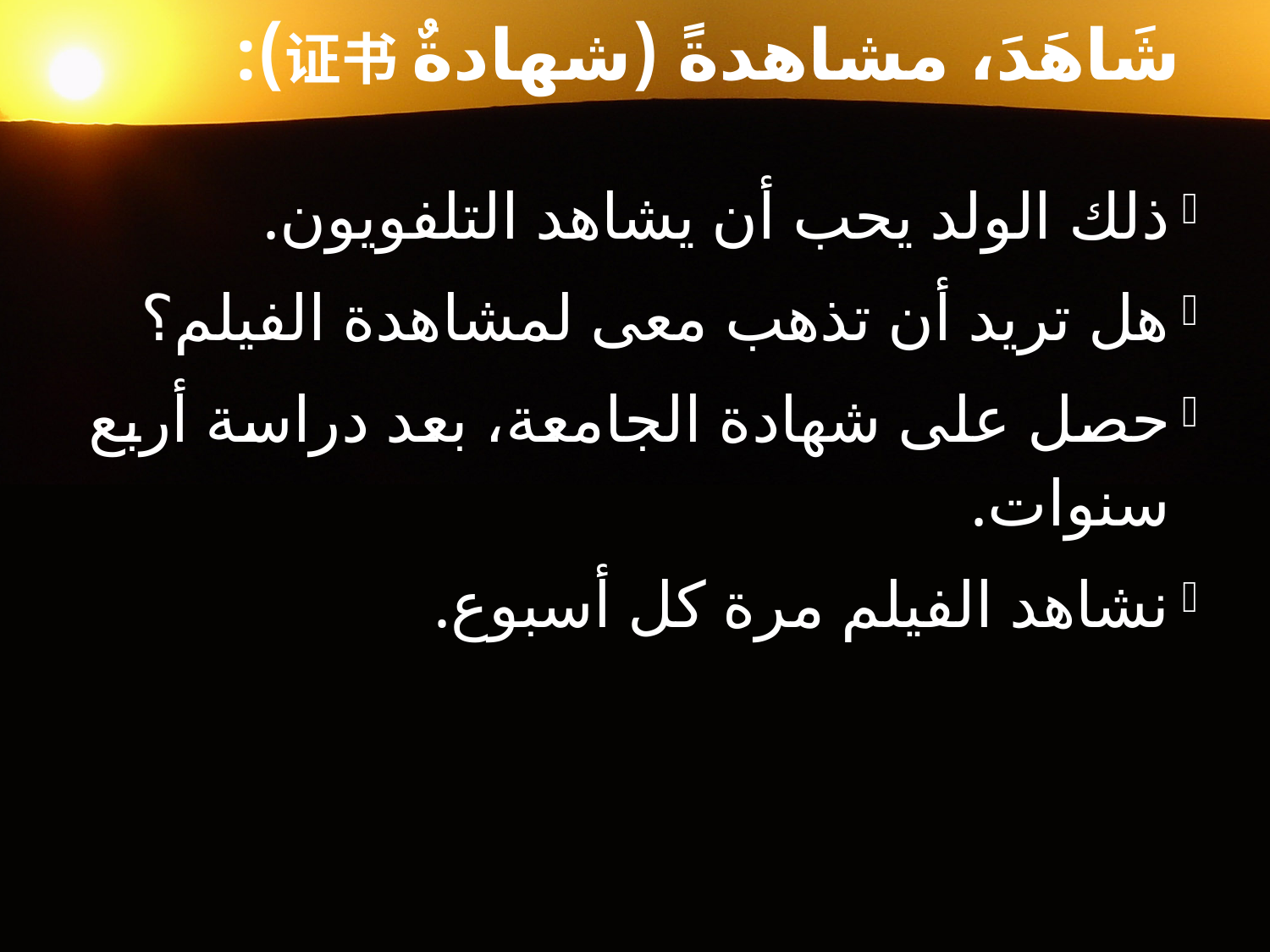

# شَاهَدَ، مشاهدةً (شهادةٌ证书):
ذلك الولد يحب أن يشاهد التلفويون.
هل تريد أن تذهب معى لمشاهدة الفيلم؟
حصل على شهادة الجامعة، بعد دراسة أربع سنوات.
نشاهد الفيلم مرة كل أسبوع.